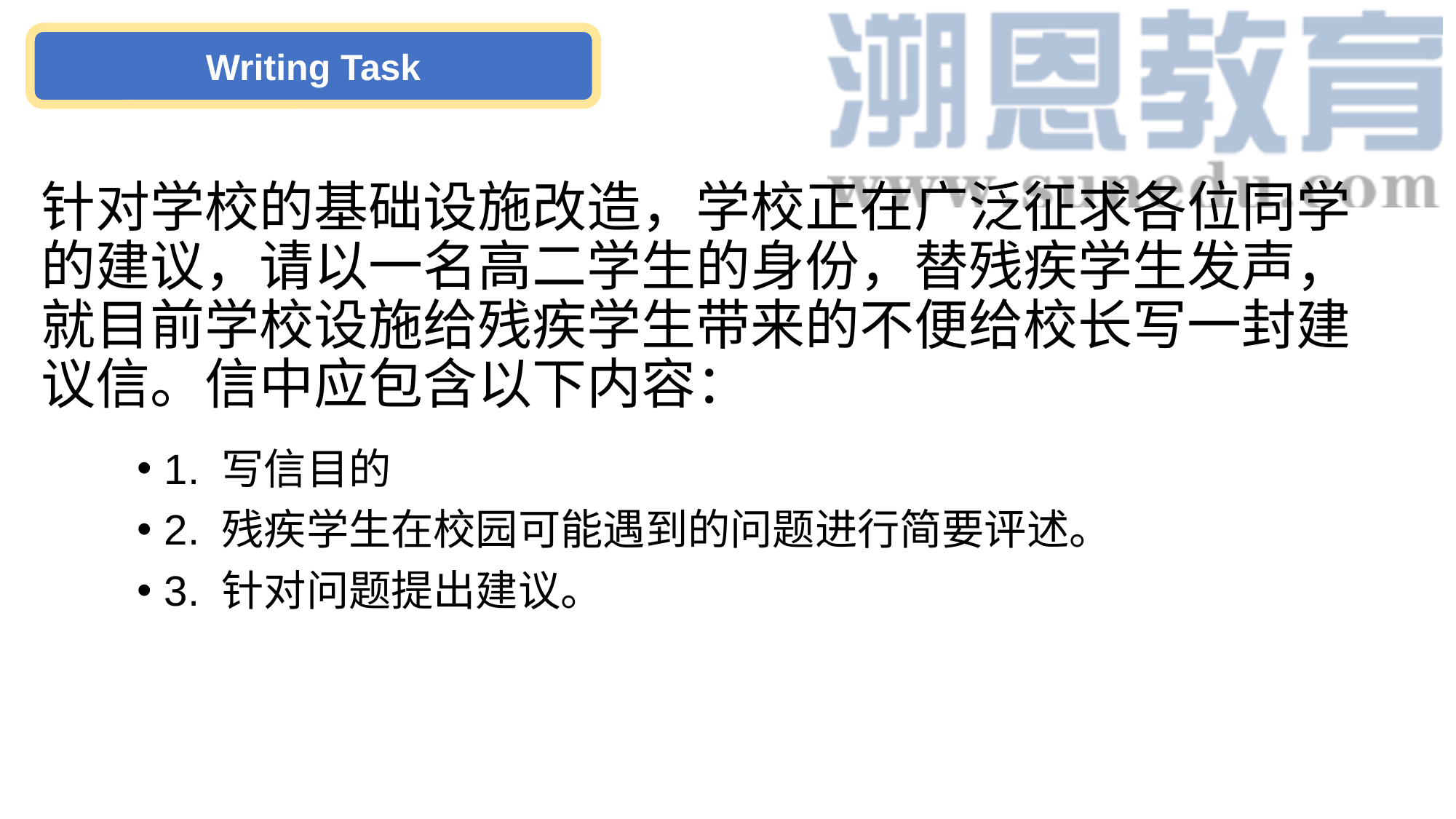

Writing Task
# 针对学校的基础设施改造，学校正在广泛征求各位同学的建议，请以一名高二学生的身份，替残疾学生发声，就目前学校设施给残疾学生带来的不便给校长写一封建议信。信中应包含以下内容：
1. 写信目的
2. 残疾学生在校园可能遇到的问题进行简要评述。
3. 针对问题提出建议。